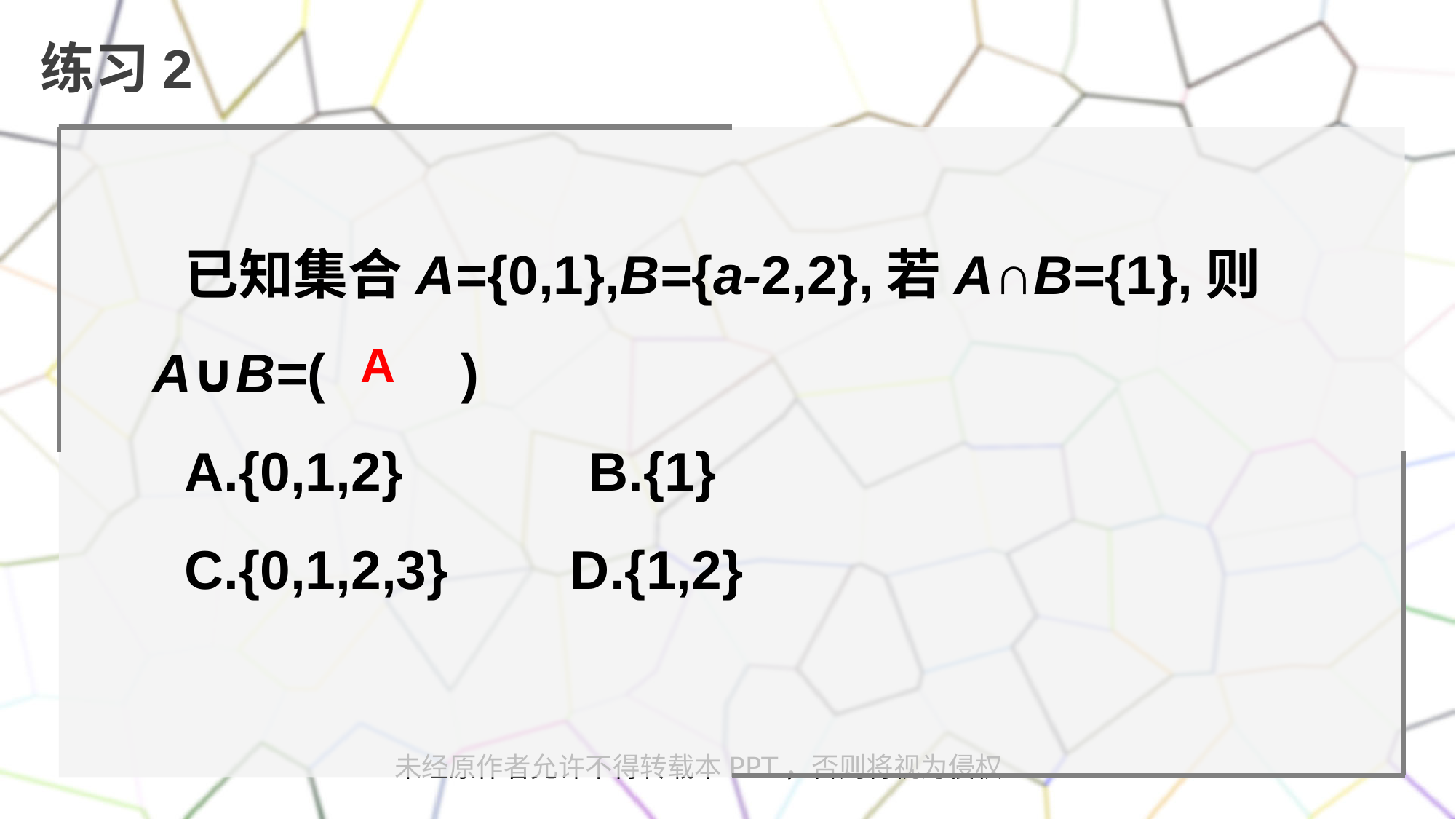

练习2

已知集合A={0,1},B={a-2,2},若A∩B={1},则A∪B=(　　)
A.{0,1,2}      	B.{1}
C.{0,1,2,3}	      D.{1,2}
A